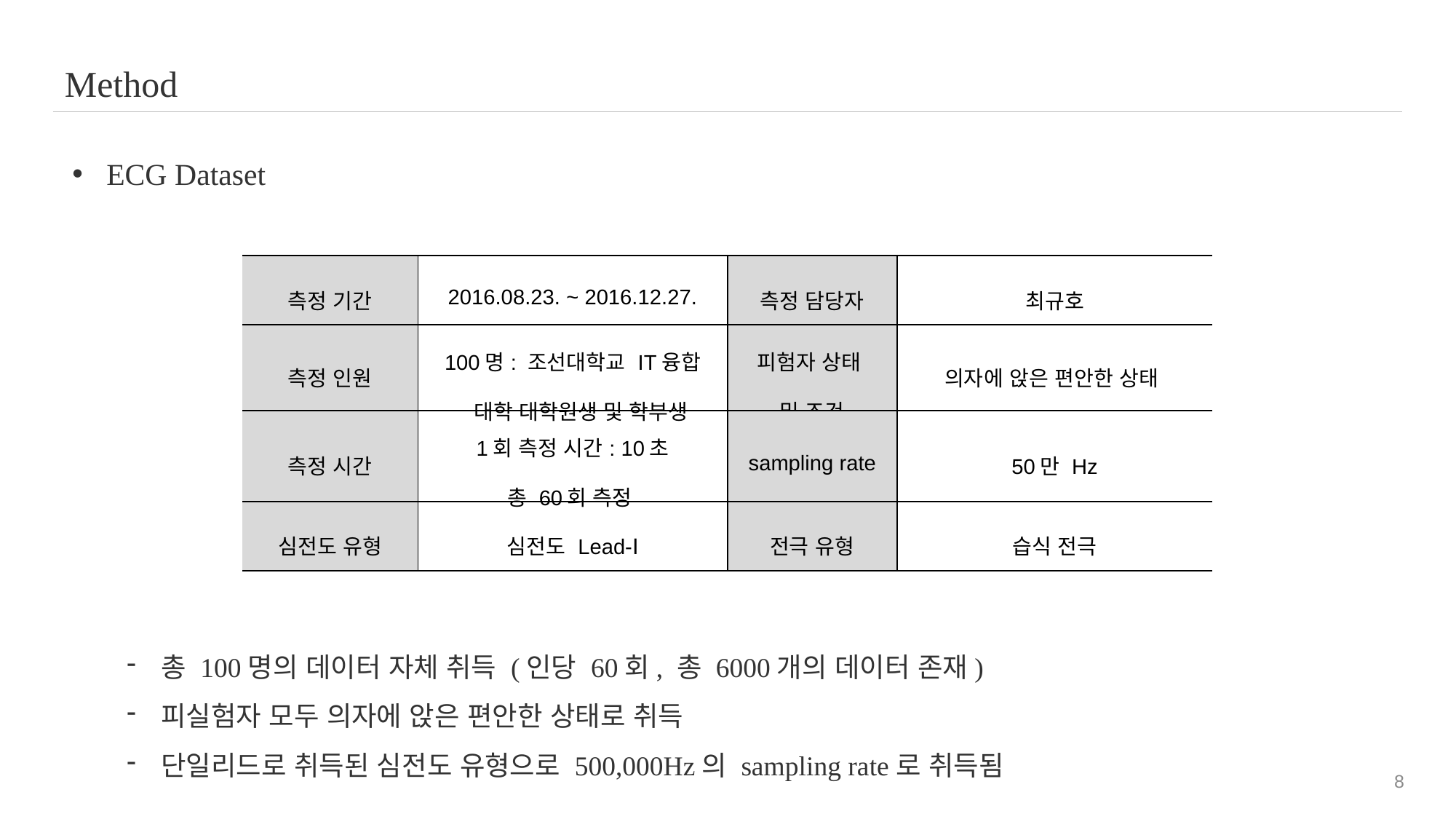

Method
ECG Dataset

총 100명의 데이터 자체 취득 (인당 60회, 총 6000개의 데이터 존재)
피실험자 모두 의자에 앉은 편안한 상태로 취득
단일리드로 취득된 심전도 유형으로 500,000Hz의 sampling rate로 취득됨
| 측정 기간 | 2016.08.23. ~ 2016.12.27. | 측정 담당자 | 최규호 |
| --- | --- | --- | --- |
| 측정 인원 | 100명: 조선대학교 IT융합 대학 대학원생 및 학부생 | 피험자 상태 및 조건 | 의자에 앉은 편안한 상태 |
| 측정 시간 | 1회 측정 시간: 10초 총 60회 측정 | sampling rate | 50만 Hz |
| 심전도 유형 | 심전도 Lead-Ⅰ | 전극 유형 | 습식 전극 |
8